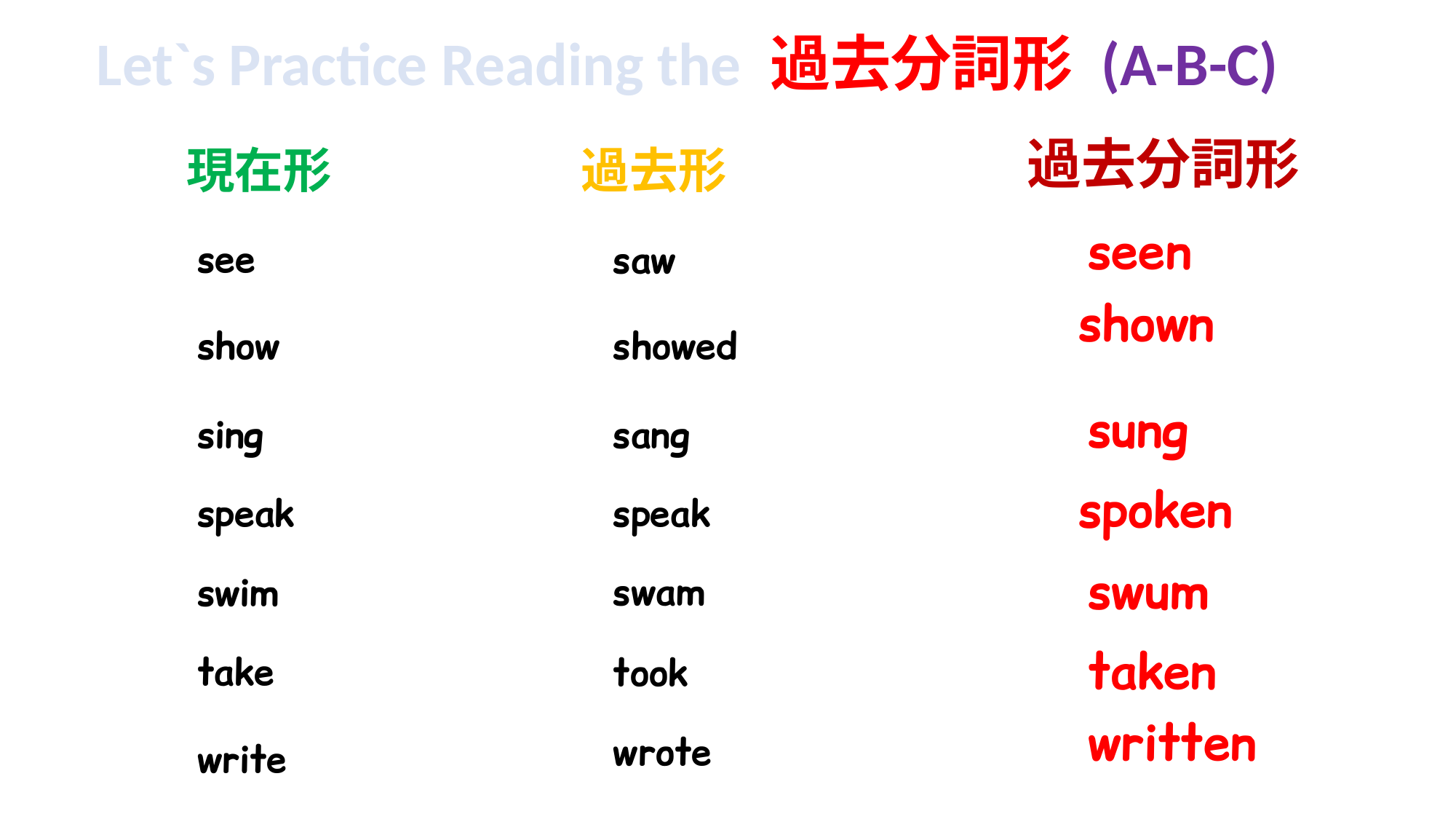

Let`s Practice Reading the 過去分詞形 (A-B-C)
#
過去分詞形

現在形
過去形
seen
see
saw
shown
show
showed
sung
sing
sang
spoken
speak
speak
swum
swam
swim
taken
take
took
written
wrote
write